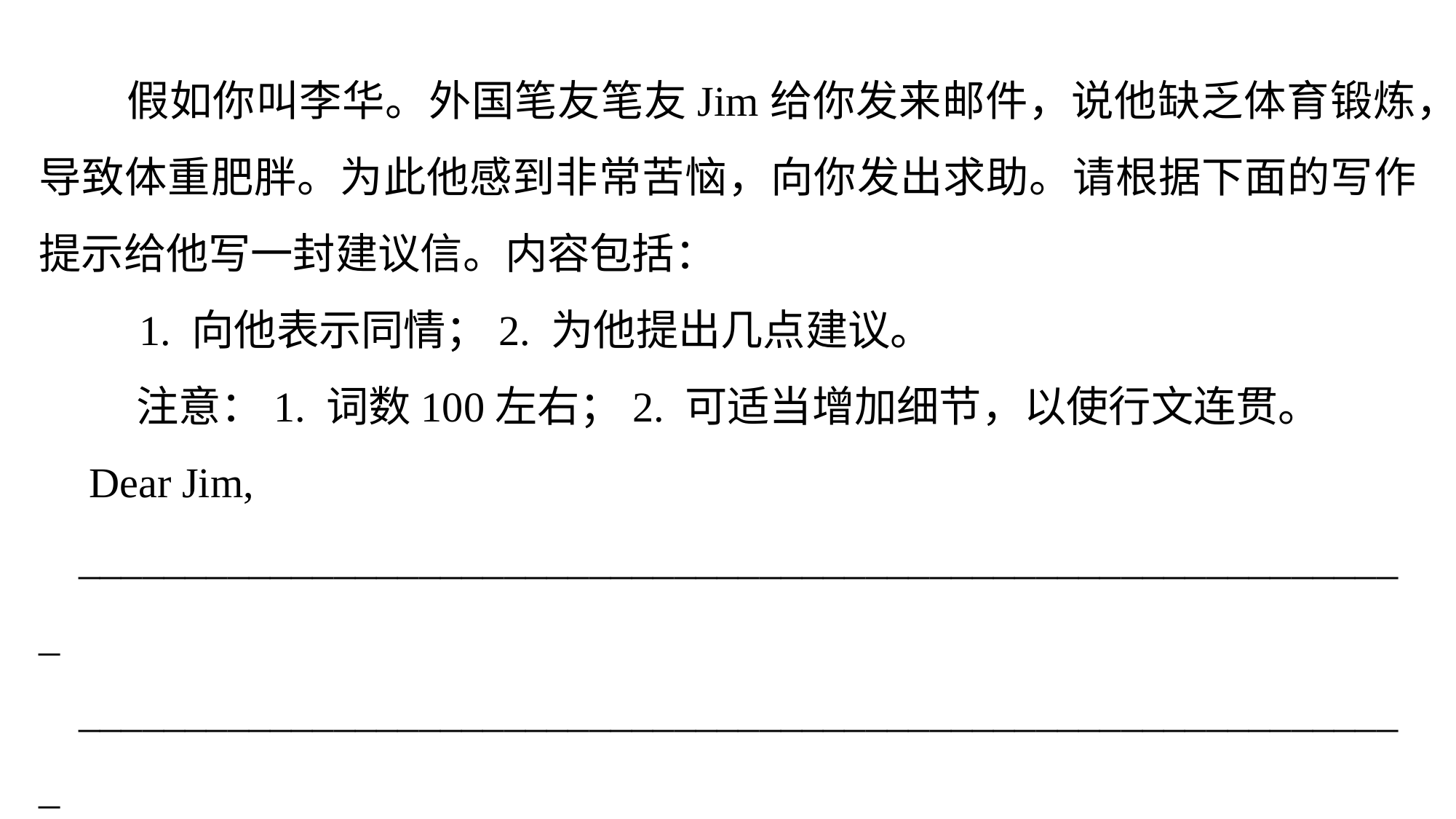

假如你叫李华。外国笔友笔友Jim给你发来邮件，说他缺乏体育锻炼，导致体重肥胖。为此他感到非常苦恼，向你发出求助。请根据下面的写作提示给他写一封建议信。内容包括：
        1. 向他表示同情；2. 为他提出几点建议。
     注意：1. 词数100左右；2. 可适当增加细节，以使行文连贯。
 Dear Jim,
_______________________________________________________________
_______________________________________________________________